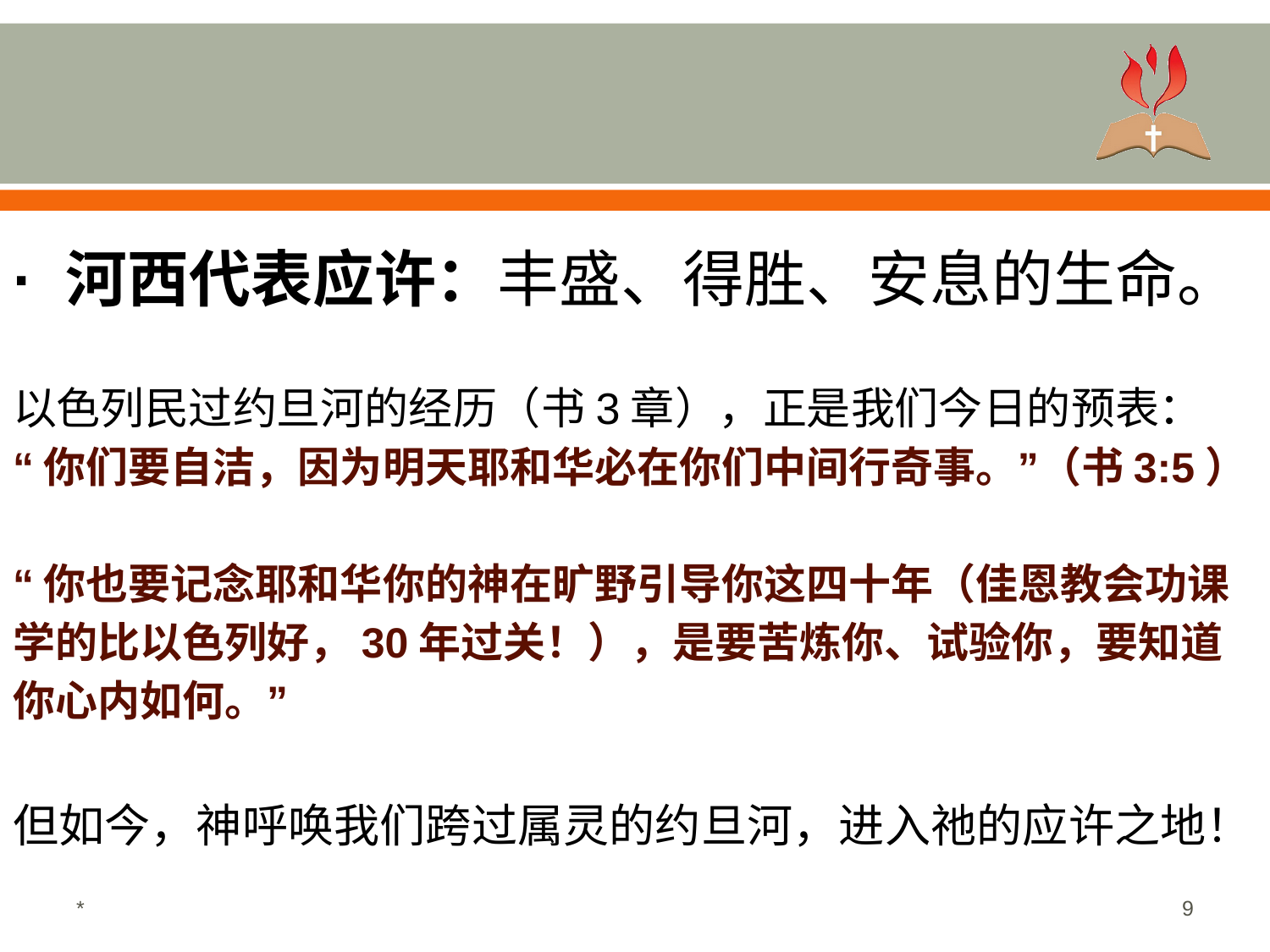

#
· 河西代表应许：丰盛、得胜、安息的生命。

以色列民过约旦河的经历（书3章），正是我们今日的预表：
“你们要自洁，因为明天耶和华必在你们中间行奇事。”（书3:5）

“你也要记念耶和华你的神在旷野引导你这四十年（佳恩教会功课学的比以色列好，30年过关！），是要苦炼你、试验你，要知道你心内如何。”

但如今，神呼唤我们跨过属灵的约旦河，进入祂的应许之地！

*
9